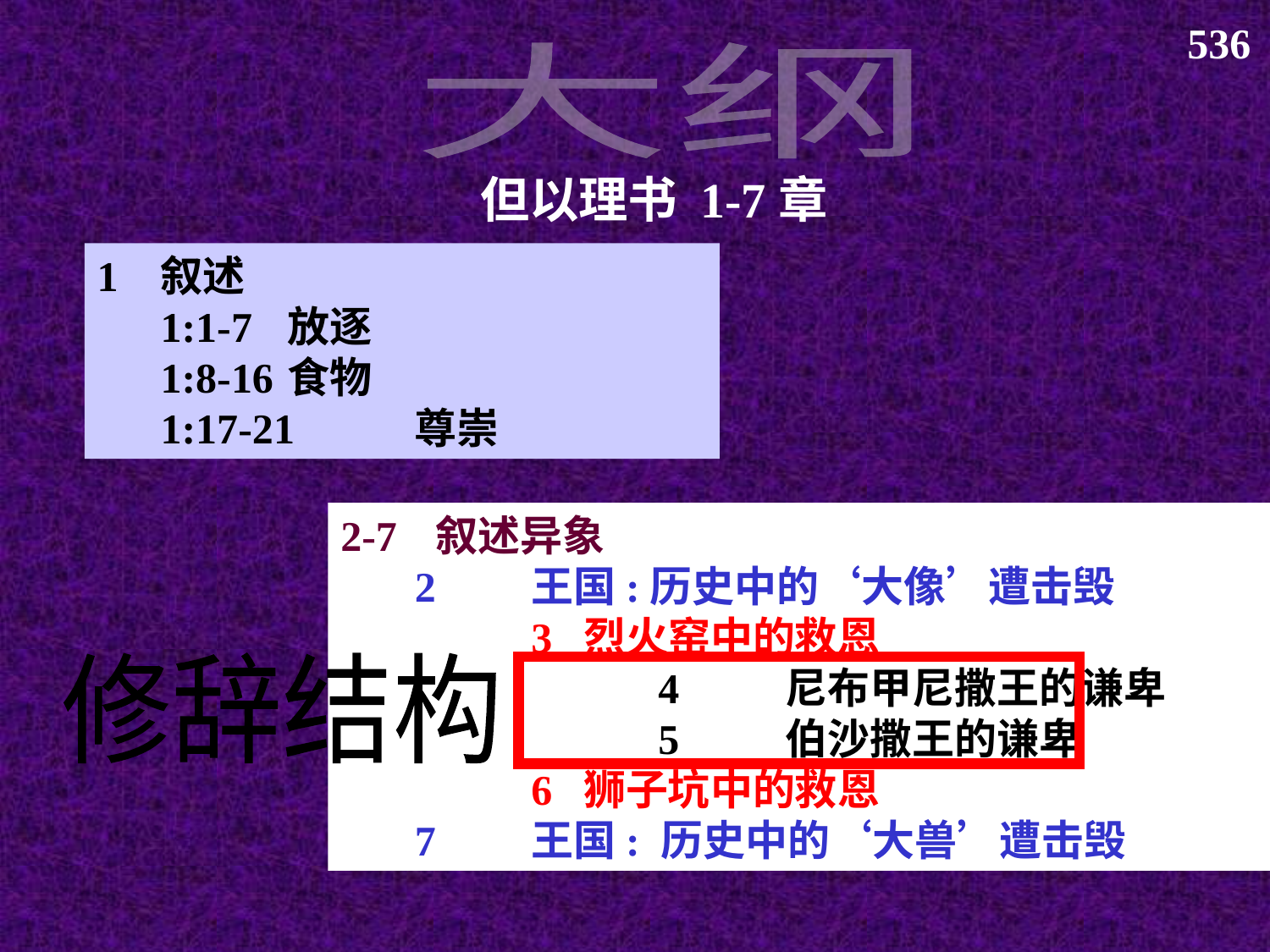

536
大纲
但以理书 1-7章
1	叙述
	1:1-7 	放逐
	1:8-16 	食物
	1:17-21 	尊崇
2-7	  叙述异象
	 2	王国:历史中的‘大像’遭击毁
	  	3  烈火窑中的救恩
	  		4 	尼布甲尼撒王的谦卑
       		5	伯沙撒王的谦卑
		6  狮子坑中的救恩
	 7	王国: 历史中的‘大兽’遭击毁
修辞结构